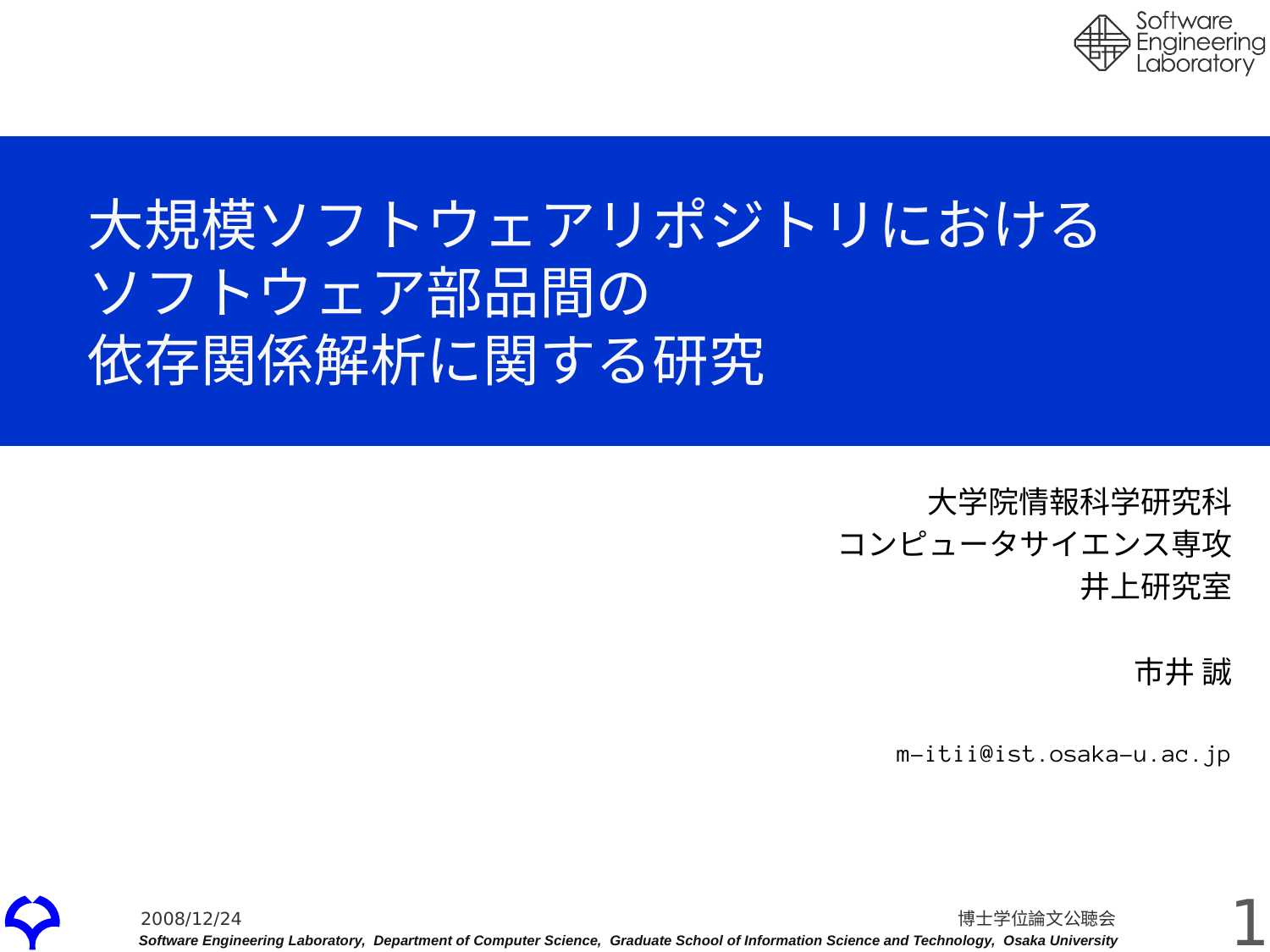

# 大規模ソフトウェアリポジトリにおける ソフトウェア部品間の 依存関係解析に関する研究
大学院情報科学研究科
コンピュータサイエンス専攻
井上研究室

市井 誠

m-itii@ist.osaka-u.ac.jp
1
博士学位論文公聴会
2008/12/24